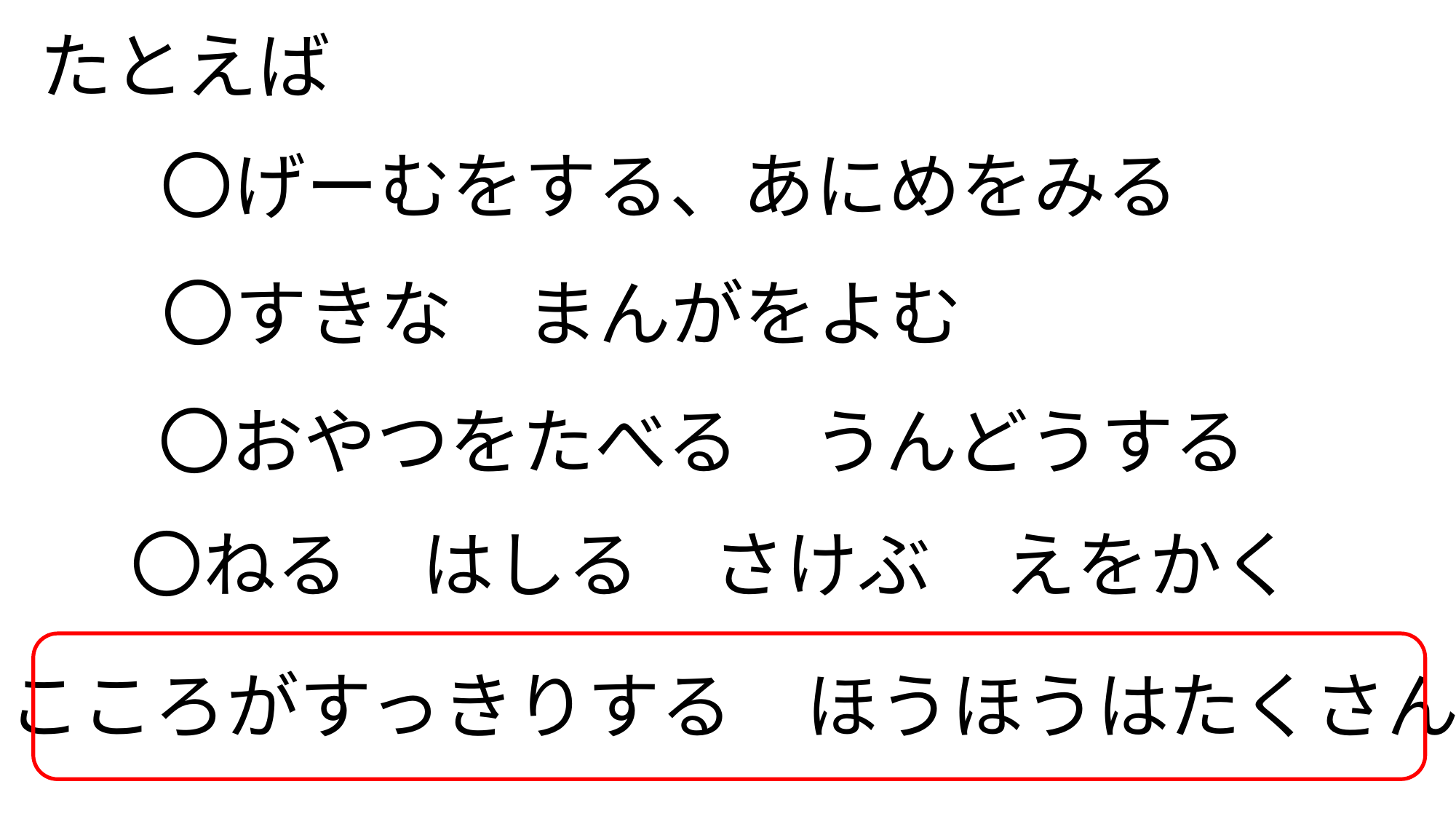

たとえば
〇げーむをする、あにめをみる
〇すきな　まんがをよむ
〇おやつをたべる　うんどうする
〇ねる　はしる　さけぶ　えをかく

こころがすっきりする　ほうほうはたくさん